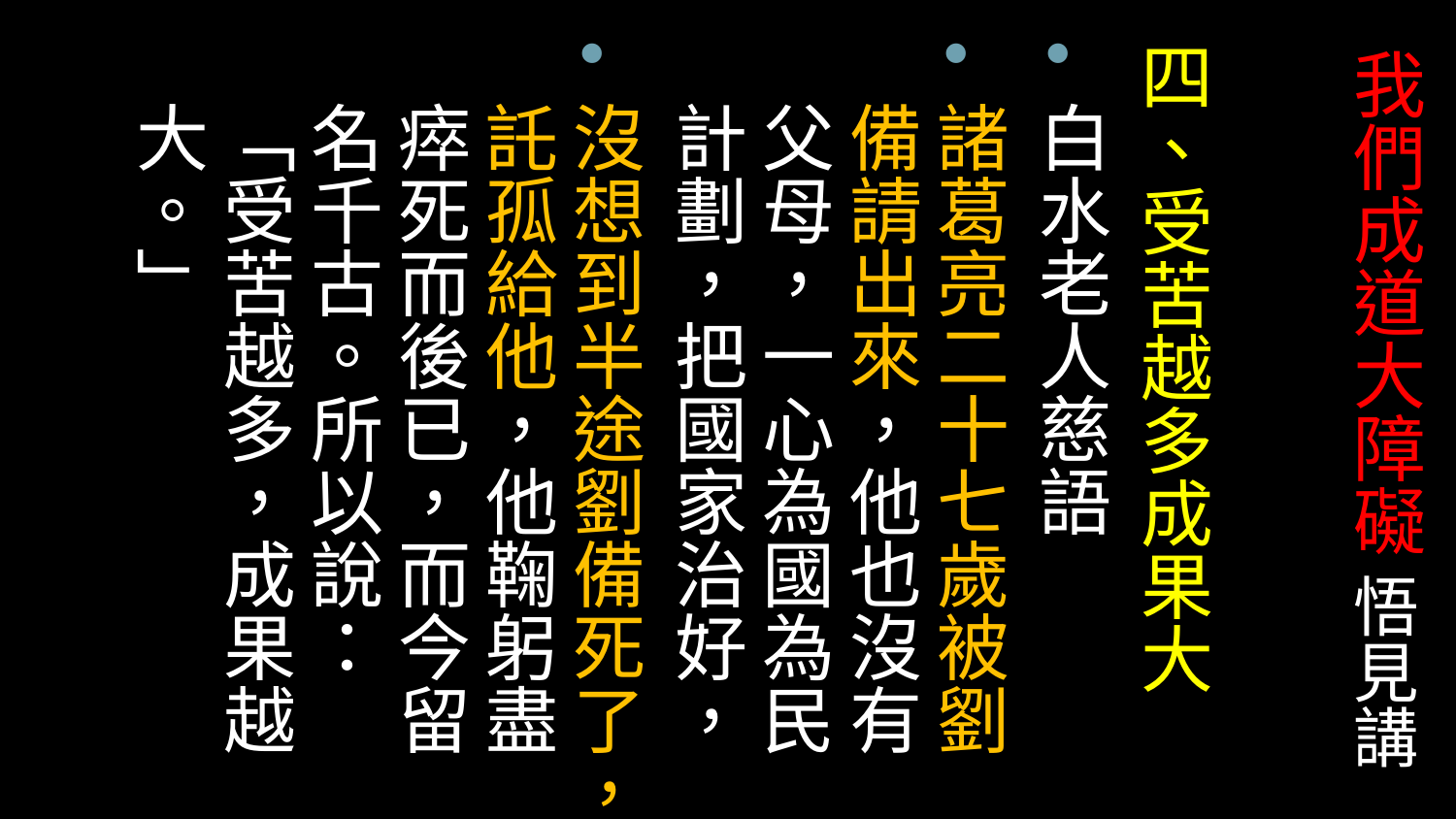

四、受苦越多成果大
白水老人慈語
諸葛亮二十七歲被劉 備請出來，他也沒有父母，一心為國為民計劃，把國家治好，
沒想到半途劉備死了，託孤給他，他鞠躬盡瘁死而後已，而今留名千古。所以說：「受苦越多，成果越大。」

# 我們成道大障礙 悟見講